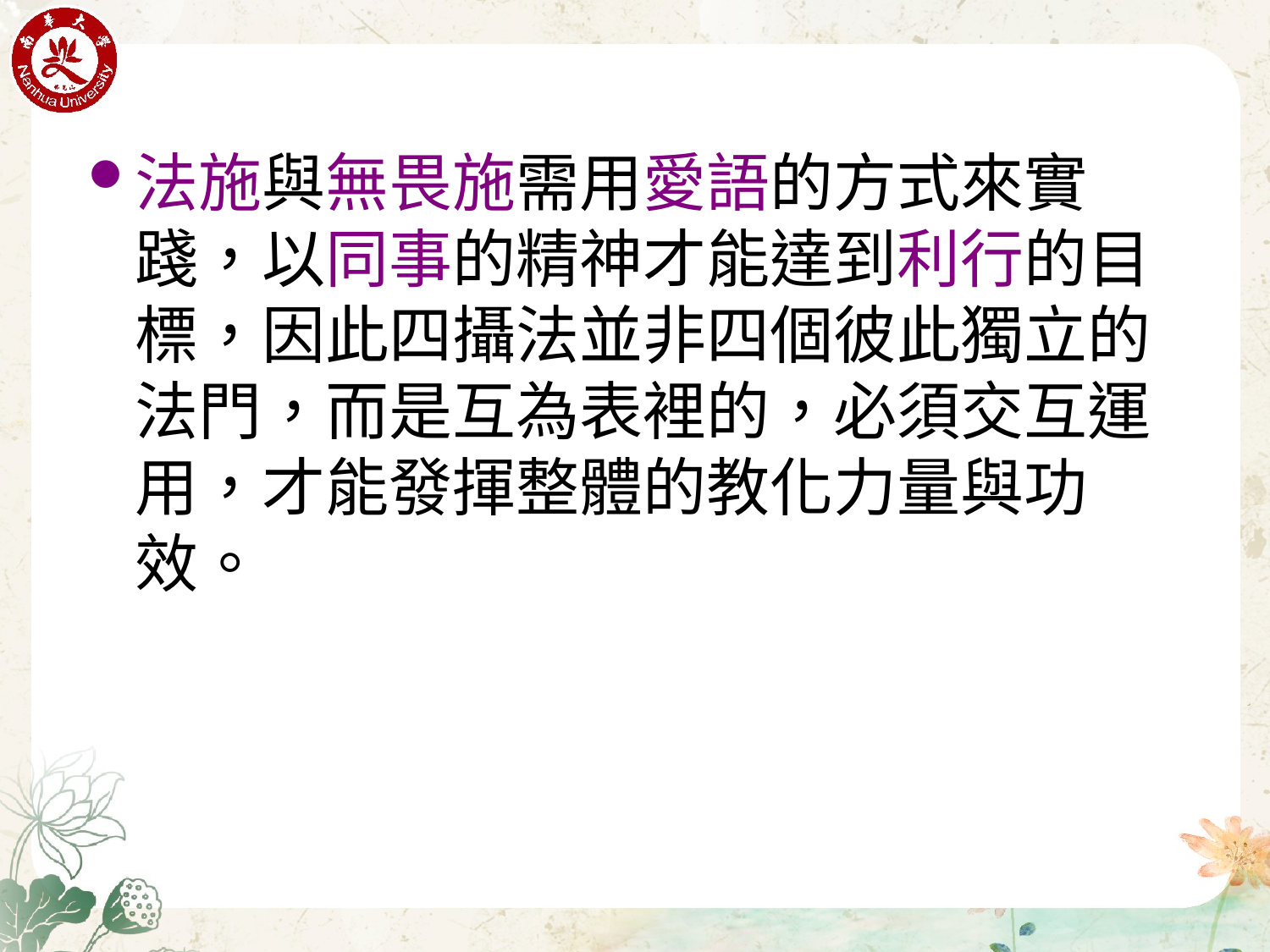

法施與無畏施需用愛語的方式來實踐，以同事的精神才能達到利行的目標，因此四攝法並非四個彼此獨立的法門，而是互為表裡的，必須交互運用，才能發揮整體的教化力量與功效。